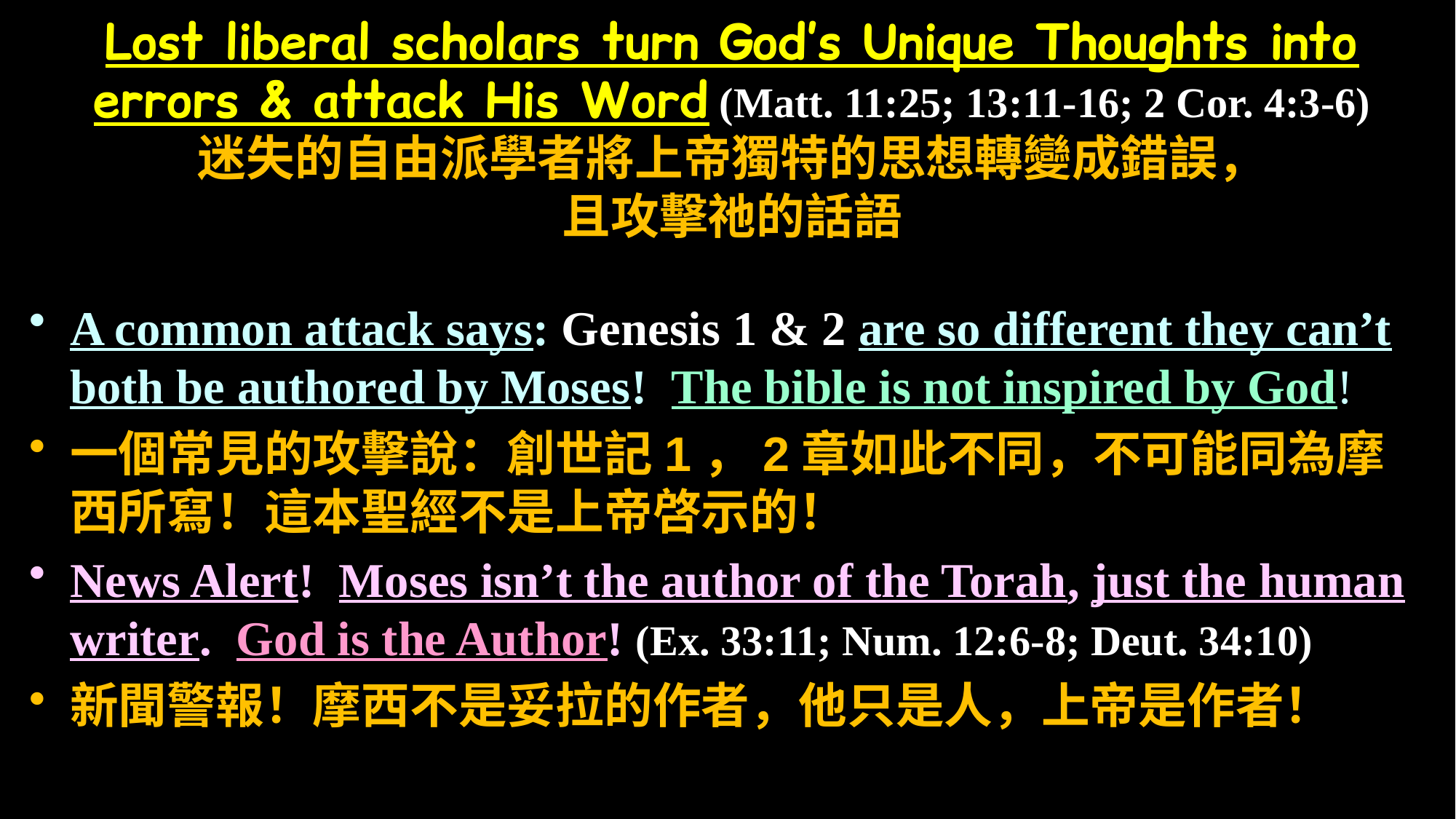

# Lost liberal scholars turn God’s Unique Thoughts into errors & attack His Word (Matt. 11:25; 13:11-16; 2 Cor. 4:3-6) 迷失的自由派學者將上帝獨特的思想轉變成錯誤， 且攻擊祂的話語
A common attack says: Genesis 1 & 2 are so different they can’t both be authored by Moses!  The bible is not inspired by God!
一個常見的攻擊說：創世記1，2章如此不同，不可能同為摩西所寫！這本聖經不是上帝啓示的！
News Alert!  Moses isn’t the author of the Torah, just the human writer.  God is the Author! (Ex. 33:11; Num. 12:6-8; Deut. 34:10)
新聞警報！摩西不是妥拉的作者，他只是人，上帝是作者！